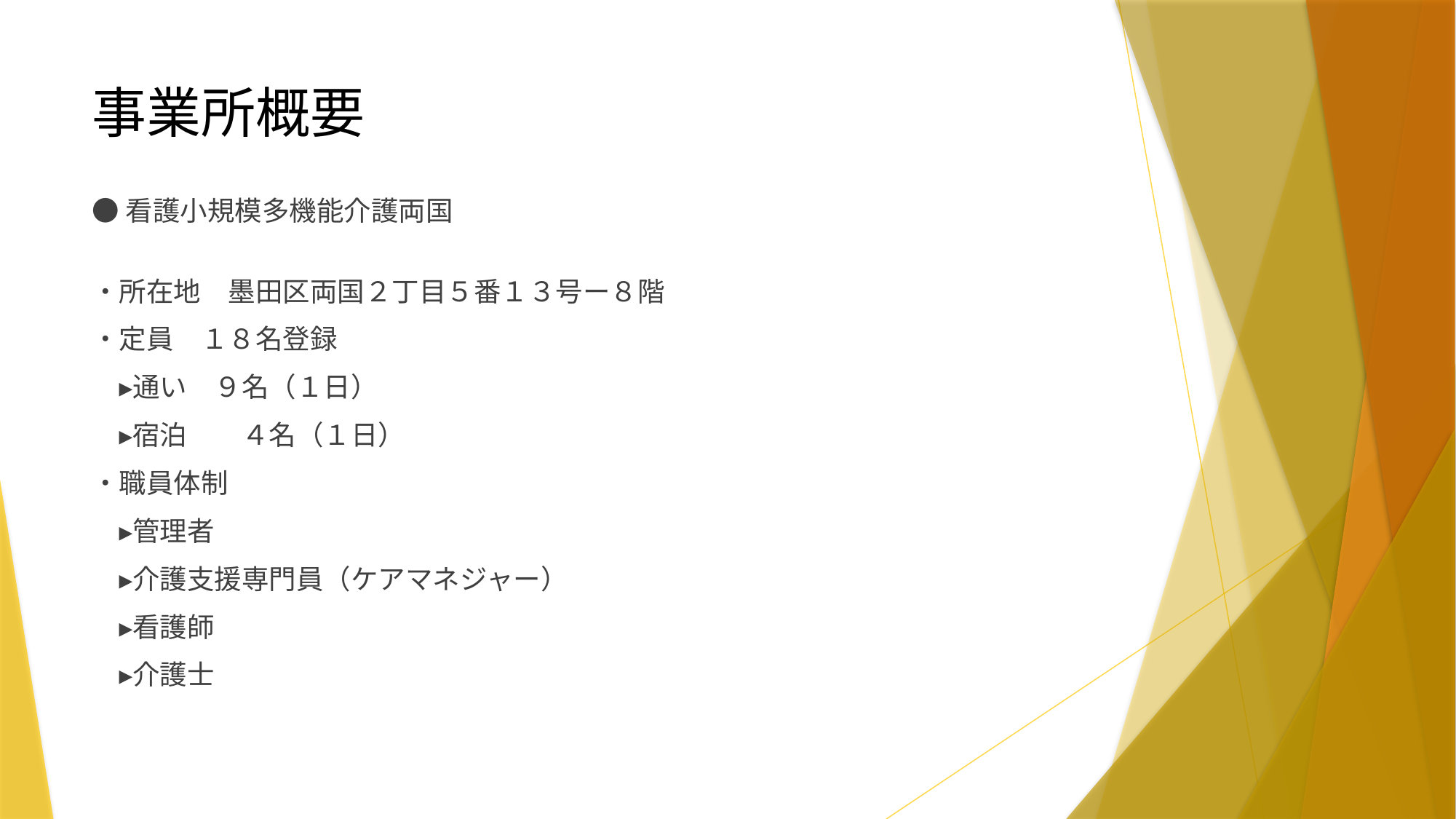

# 事業所概要
●看護小規模多機能介護両国
・所在地　墨田区両国２丁目５番１３号ー８階
・定員　１８名登録
　▸通い　９名（１日）
　▸宿泊　　４名（１日）
・職員体制
　▸管理者
　▸介護支援専門員（ケアマネジャー）
　▸看護師
　▸介護士